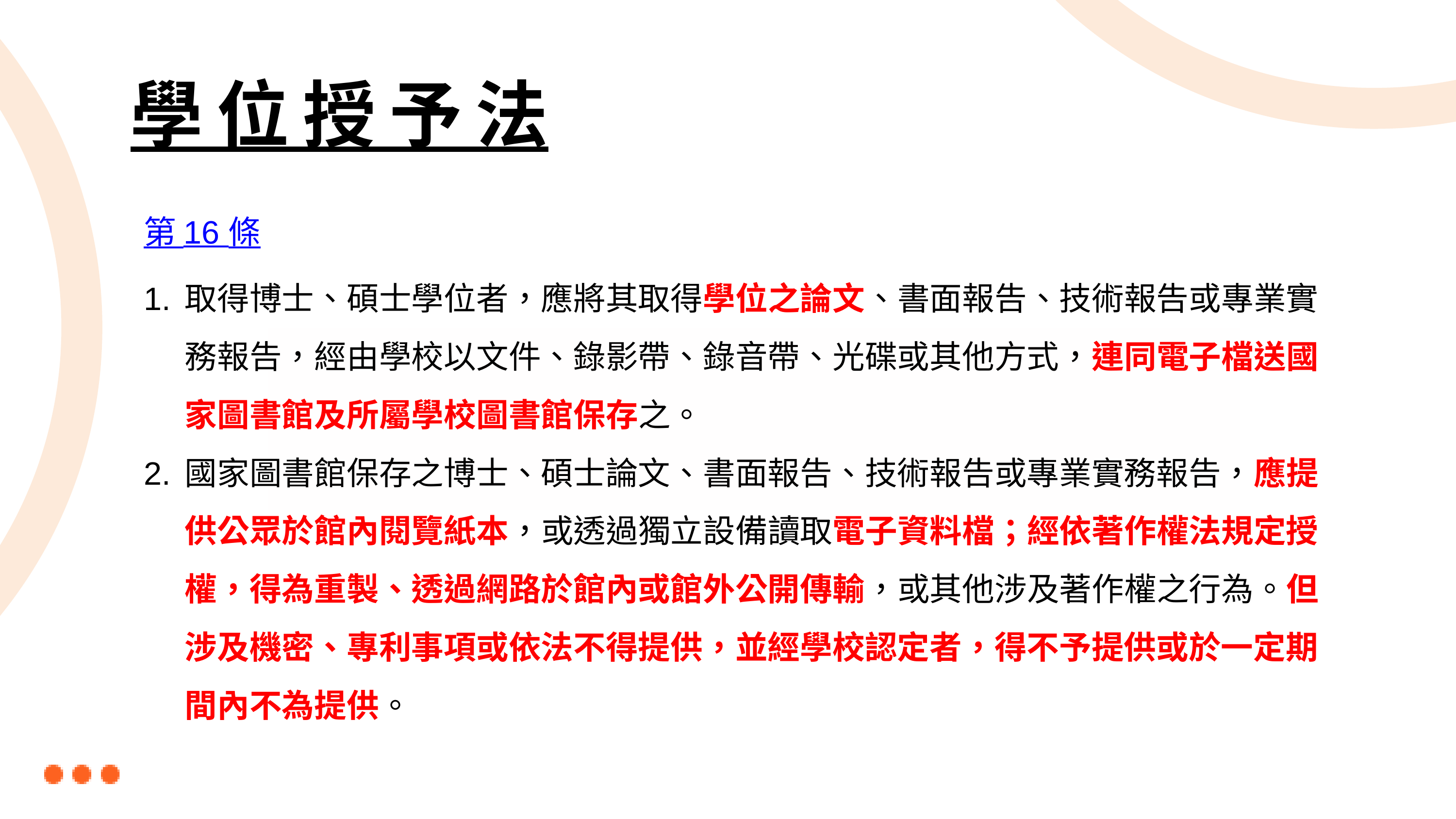

學位授予法
第 16 條
取得博士、碩士學位者，應將其取得學位之論文、書面報告、技術報告或專業實務報告，經由學校以文件、錄影帶、錄音帶、光碟或其他方式，連同電子檔送國家圖書館及所屬學校圖書館保存之。
國家圖書館保存之博士、碩士論文、書面報告、技術報告或專業實務報告，應提供公眾於館內閱覽紙本，或透過獨立設備讀取電子資料檔；經依著作權法規定授權，得為重製、透過網路於館內或館外公開傳輸，或其他涉及著作權之行為。但涉及機密、專利事項或依法不得提供，並經學校認定者，得不予提供或於一定期間內不為提供。